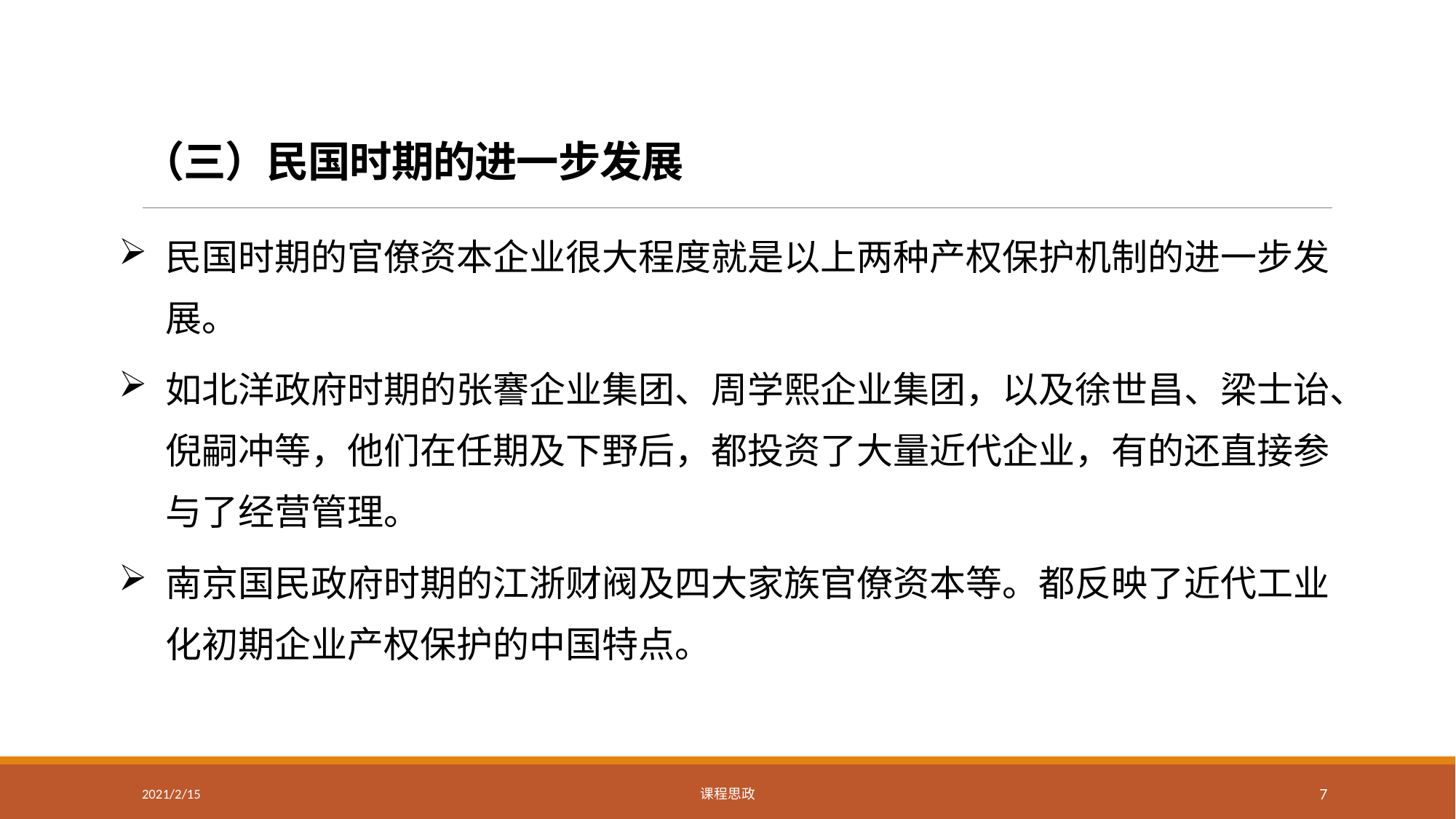

# （三）民国时期的进一步发展
民国时期的官僚资本企业很大程度就是以上两种产权保护机制的进一步发展。
如北洋政府时期的张謇企业集团、周学熙企业集团，以及徐世昌、梁士诒、倪嗣冲等，他们在任期及下野后，都投资了大量近代企业，有的还直接参与了经营管理。
南京国民政府时期的江浙财阀及四大家族官僚资本等。都反映了近代工业化初期企业产权保护的中国特点。
2021/2/15
课程思政
7